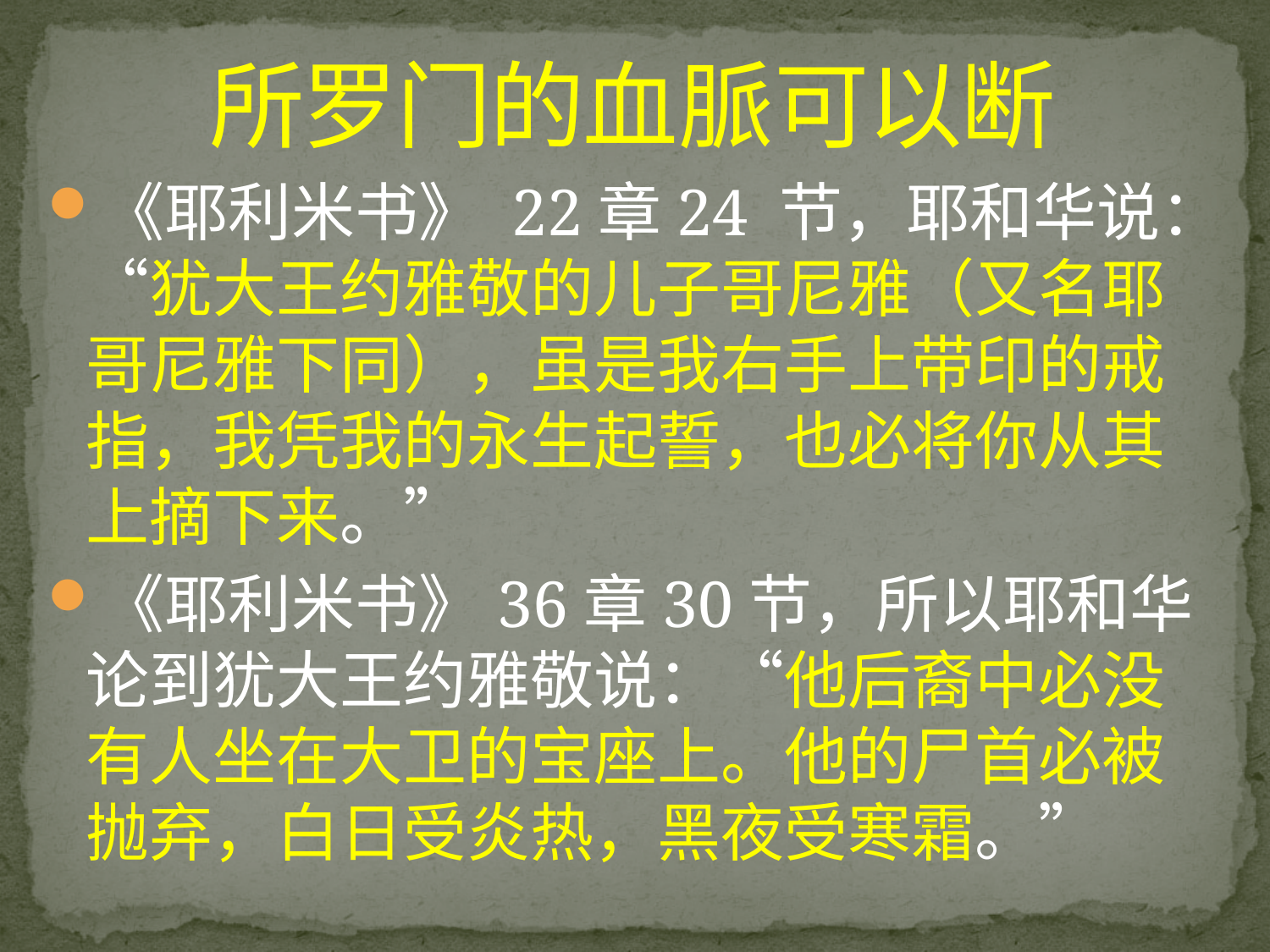

# 所罗门的血脈可以断
《耶利米书》 22章24 节，耶和华说：“犹大王约雅敬的儿子哥尼雅（又名耶哥尼雅下同），虽是我右手上带印的戒指，我凭我的永生起誓，也必将你从其上摘下来。”
《耶利米书》36章30节，所以耶和华论到犹大王约雅敬说：“他后裔中必没有人坐在大卫的宝座上。他的尸首必被抛弃，白日受炎热，黑夜受寒霜。”